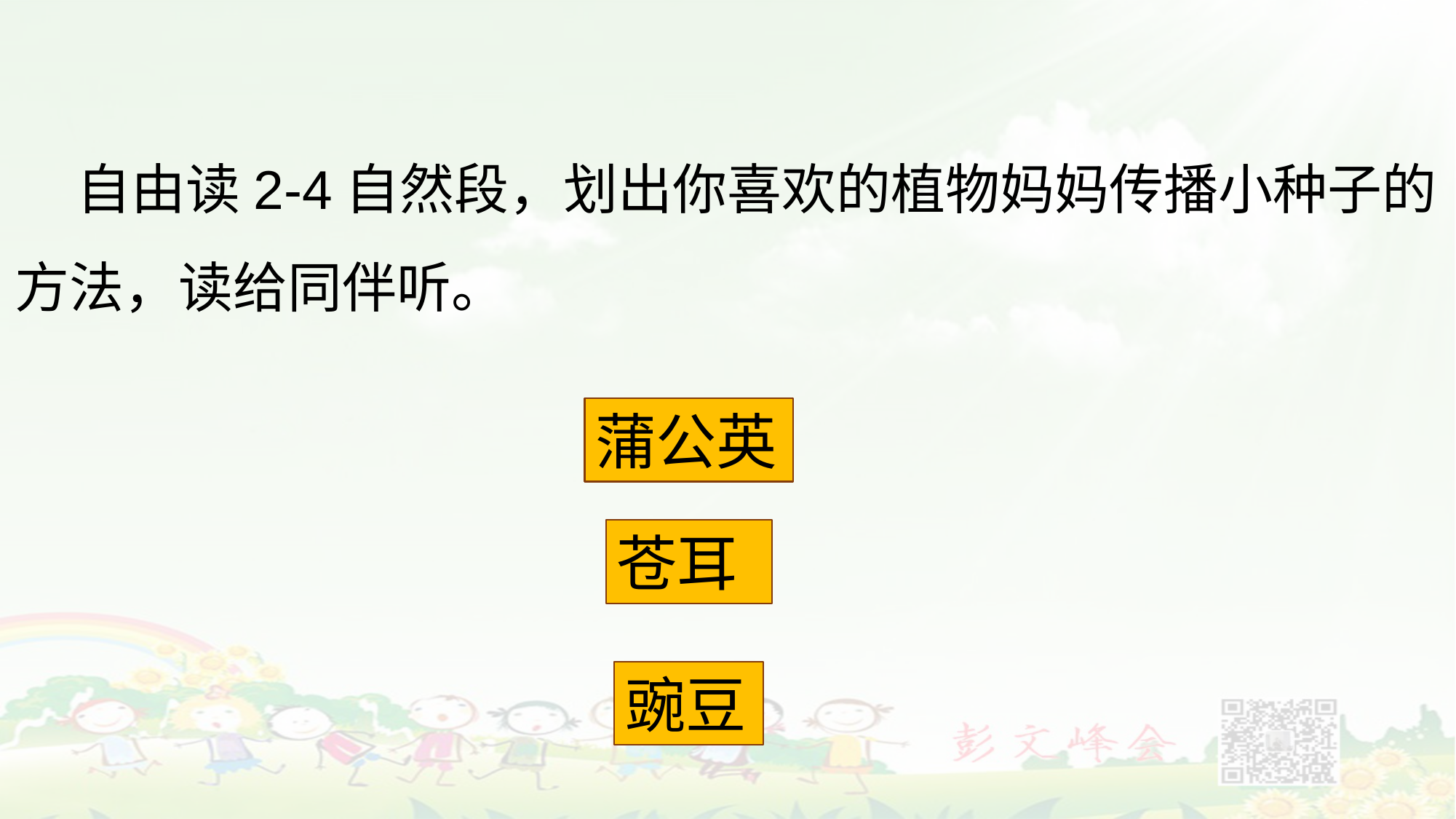

自由读2-4自然段，划出你喜欢的植物妈妈传播小种子的方法，读给同伴听。
蒲公英
苍耳
豌豆